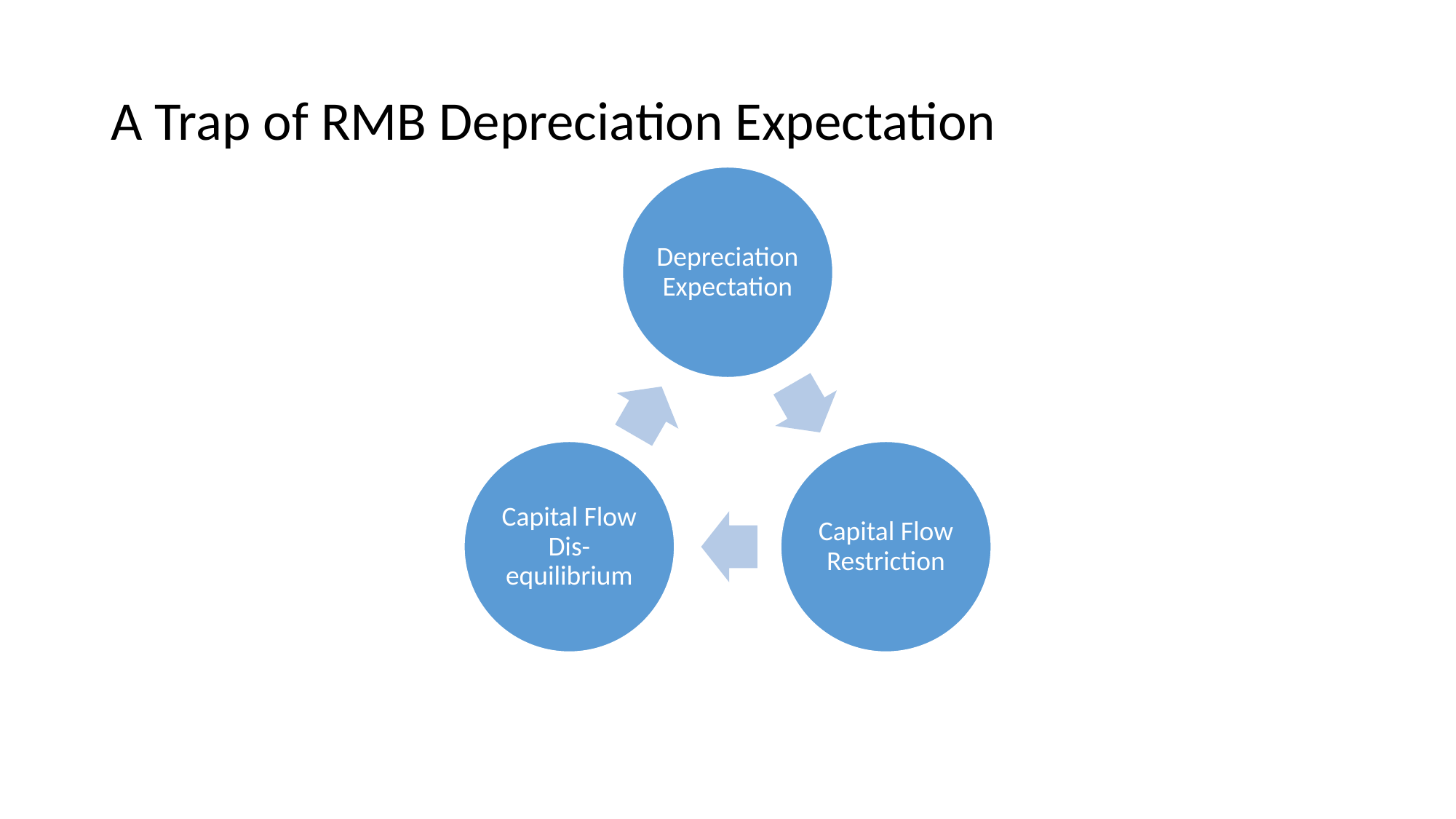

# A Trap of RMB Depreciation Expectation
Depreciation Expectation

Capital Flow Restriction

Capital Flow Dis-equilibrium

基本面